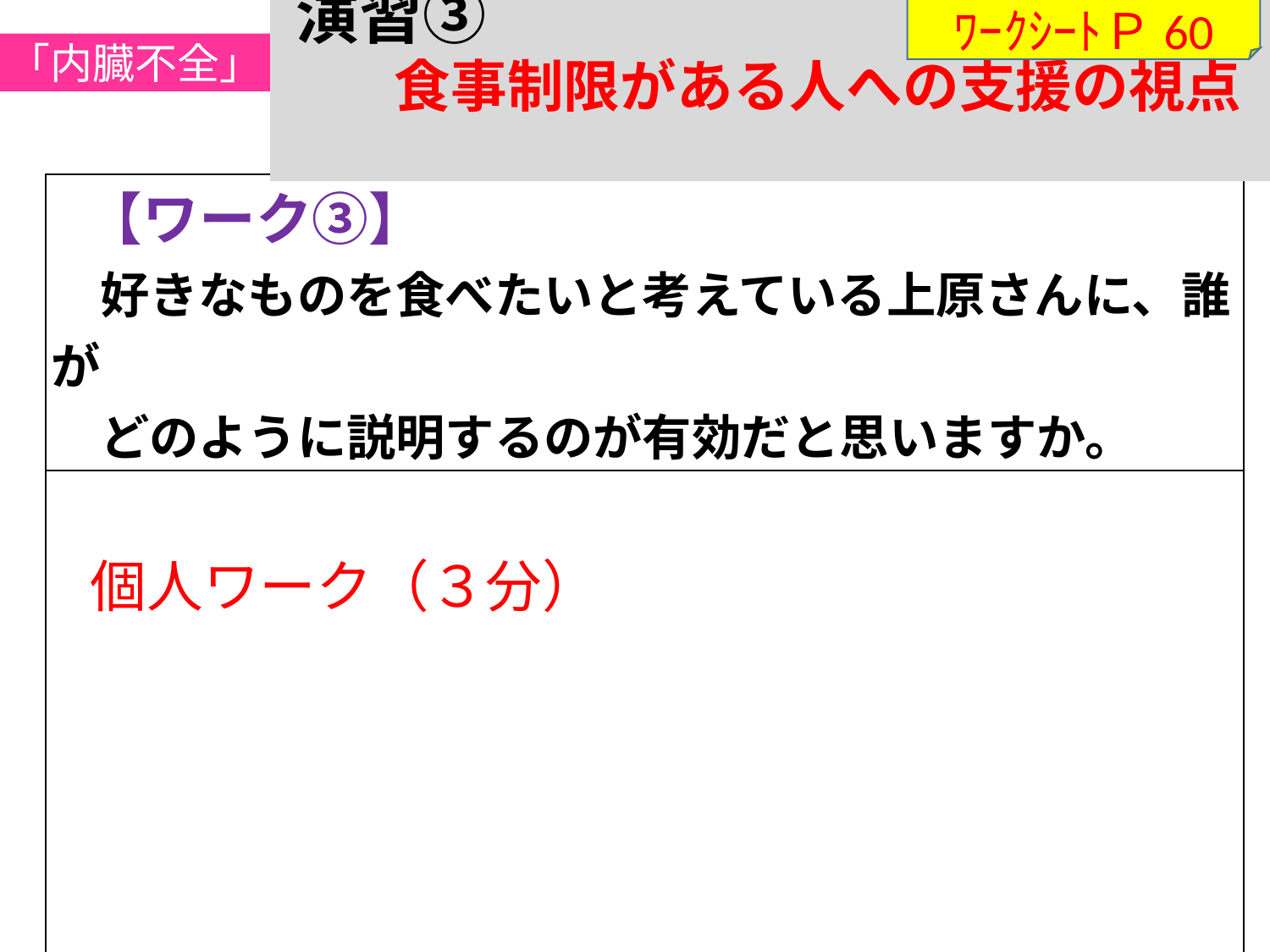

「内臓不全」
演習➂
　　食事制限がある人への支援の視点
ﾜｰｸｼｰﾄＰ60
| 【ワーク➂】 　好きなものを食べたいと考えている上原さんに、誰が 　どのように説明するのが有効だと思いますか。 |
| --- |
| 個人ワーク（３分） |